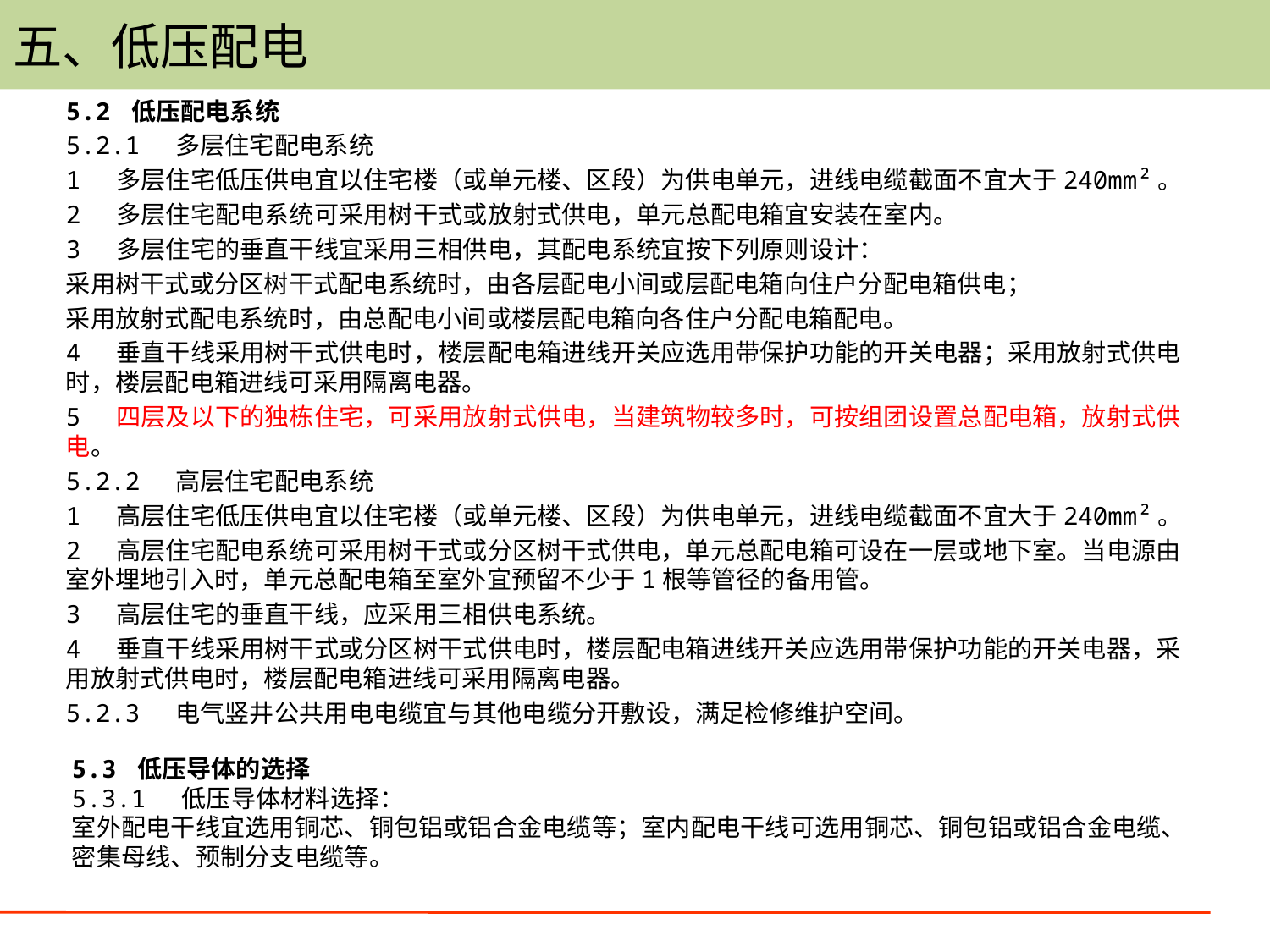

# 五、低压配电
5.2 低压配电系统
5.2.1  多层住宅配电系统
1  多层住宅低压供电宜以住宅楼（或单元楼、区段）为供电单元，进线电缆截面不宜大于240mm²。
2  多层住宅配电系统可采用树干式或放射式供电，单元总配电箱宜安装在室内。
3  多层住宅的垂直干线宜采用三相供电，其配电系统宜按下列原则设计：
采用树干式或分区树干式配电系统时，由各层配电小间或层配电箱向住户分配电箱供电；
采用放射式配电系统时，由总配电小间或楼层配电箱向各住户分配电箱配电。
4  垂直干线采用树干式供电时，楼层配电箱进线开关应选用带保护功能的开关电器；采用放射式供电时，楼层配电箱进线可采用隔离电器。
5  四层及以下的独栋住宅，可采用放射式供电，当建筑物较多时，可按组团设置总配电箱，放射式供电。
5.2.2  高层住宅配电系统
1  高层住宅低压供电宜以住宅楼（或单元楼、区段）为供电单元，进线电缆截面不宜大于240mm²。
2  高层住宅配电系统可采用树干式或分区树干式供电，单元总配电箱可设在一层或地下室。当电源由室外埋地引入时，单元总配电箱至室外宜预留不少于1根等管径的备用管。
3  高层住宅的垂直干线，应采用三相供电系统。
4  垂直干线采用树干式或分区树干式供电时，楼层配电箱进线开关应选用带保护功能的开关电器，采用放射式供电时，楼层配电箱进线可采用隔离电器。
5.2.3  电气竖井公共用电电缆宜与其他电缆分开敷设，满足检修维护空间。
5.3 低压导体的选择
5.3.1  低压导体材料选择：
室外配电干线宜选用铜芯、铜包铝或铝合金电缆等；室内配电干线可选用铜芯、铜包铝或铝合金电缆、密集母线、预制分支电缆等。